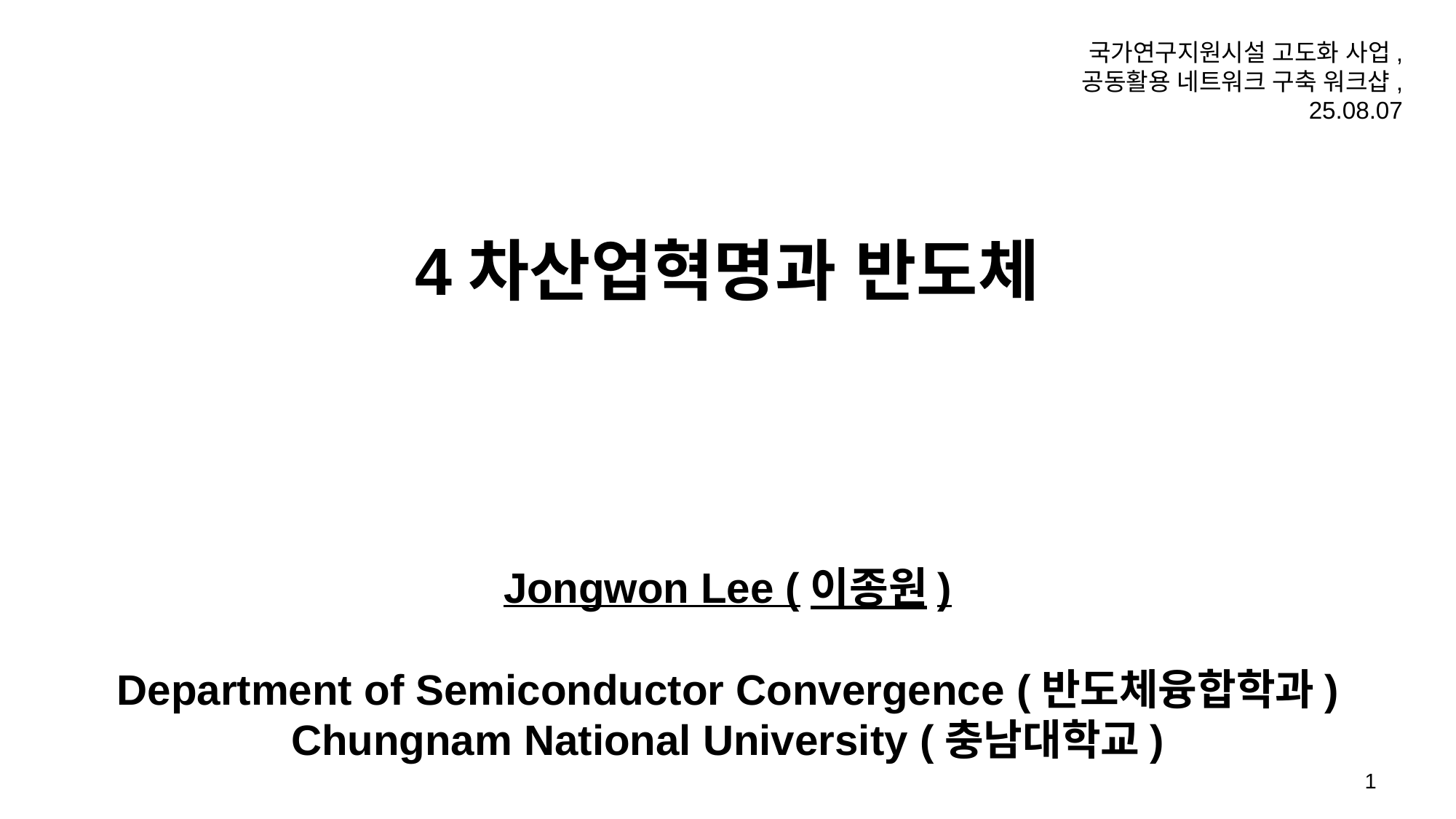

국가연구지원시설 고도화 사업,
공동활용 네트워크 구축 워크샵,
25.08.07
4차산업혁명과 반도체
Jongwon Lee (이종원)

Department of Semiconductor Convergence (반도체융합학과)
Chungnam National University (충남대학교)